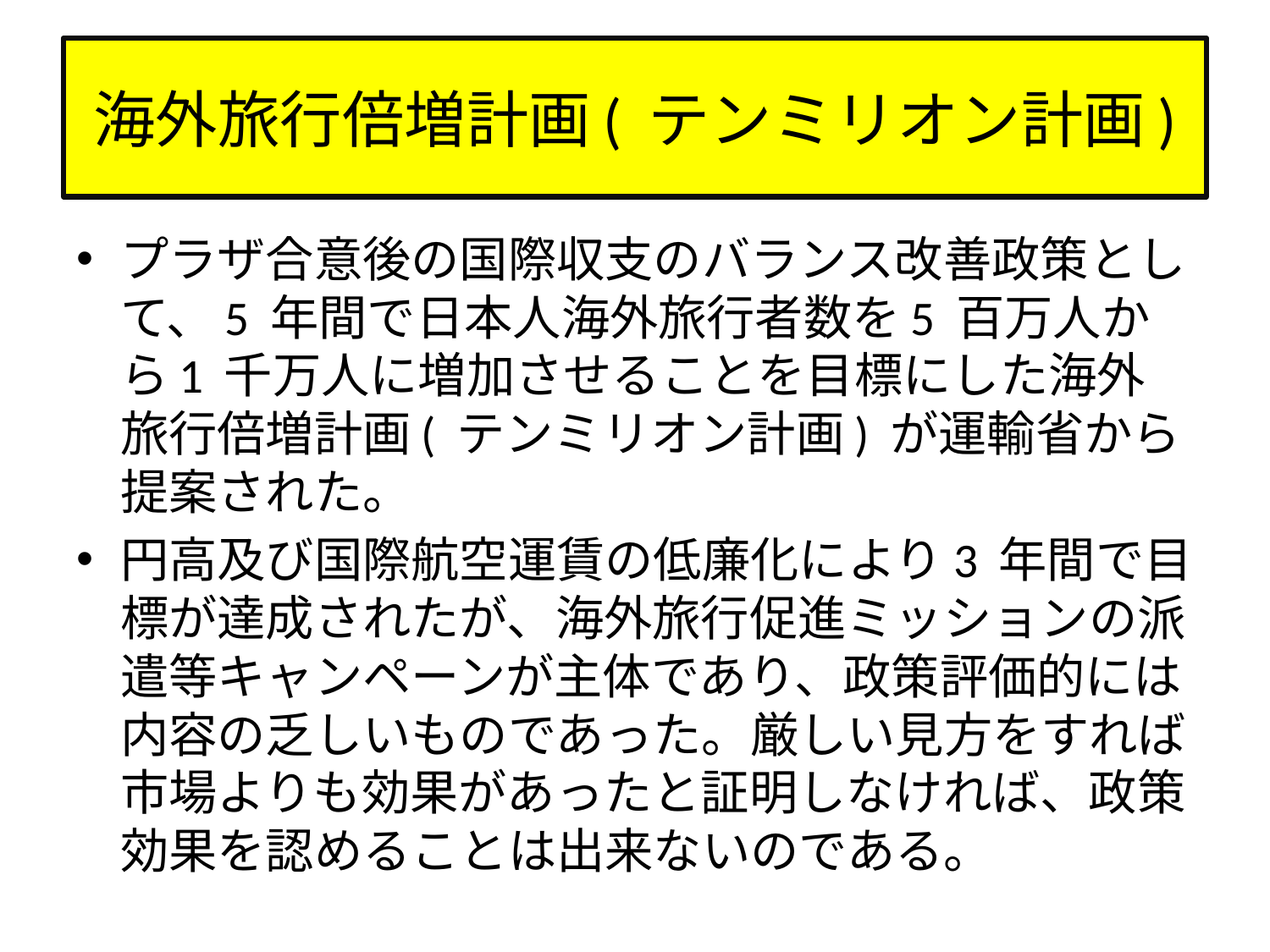

# 海外旅行倍増計画( テンミリオン計画)
プラザ合意後の国際収支のバランス改善政策として、5 年間で日本人海外旅行者数を5 百万人から1 千万人に増加させることを目標にした海外旅行倍増計画( テンミリオン計画) が運輸省から提案された。
円高及び国際航空運賃の低廉化により3 年間で目標が達成されたが、海外旅行促進ミッションの派遣等キャンペーンが主体であり、政策評価的には内容の乏しいものであった。厳しい見方をすれば市場よりも効果があったと証明しなければ、政策効果を認めることは出来ないのである。